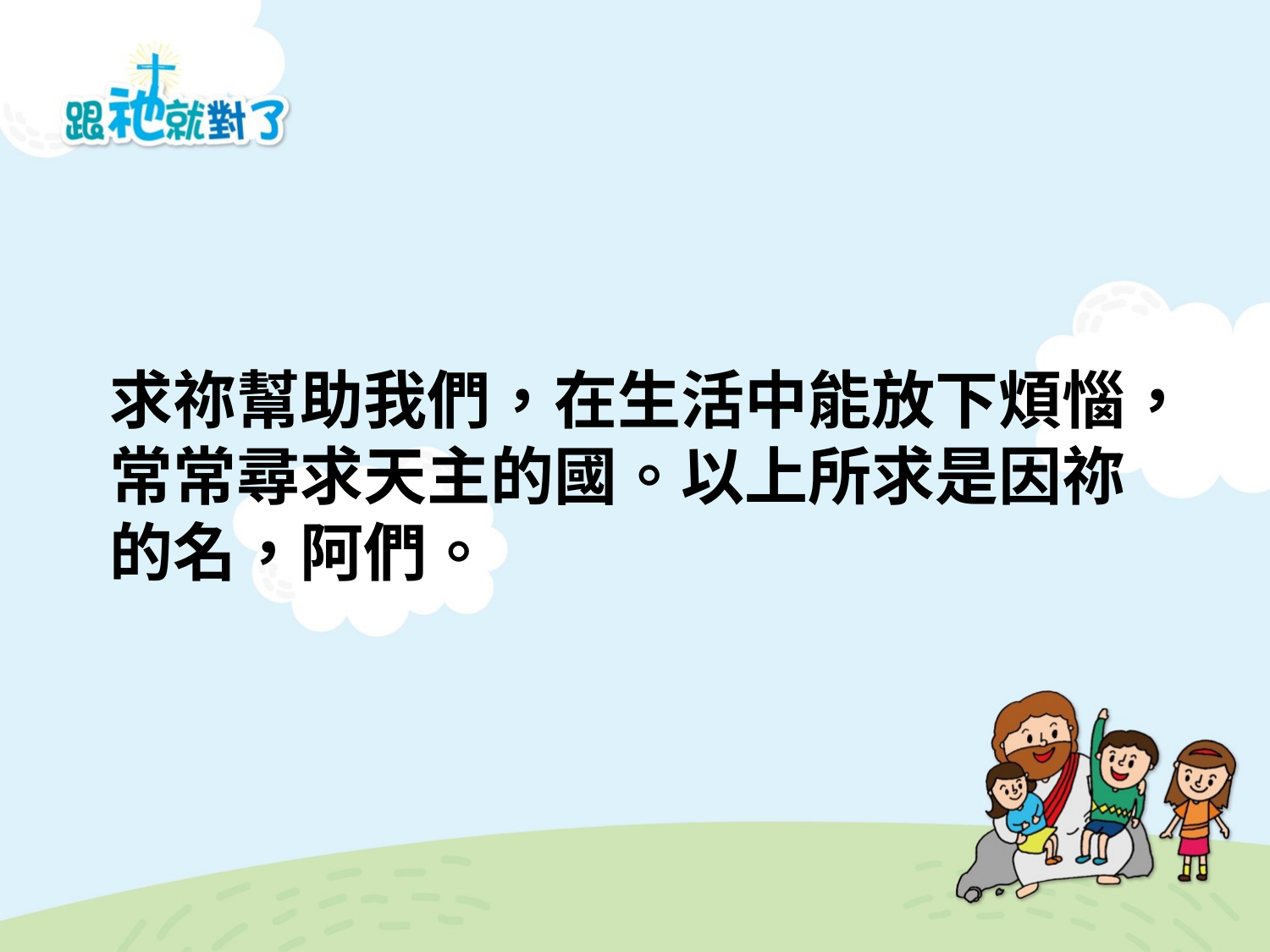

求祢幫助我們，在生活中能放下煩惱，常常尋求天主的國。以上所求是因祢的名，阿們。